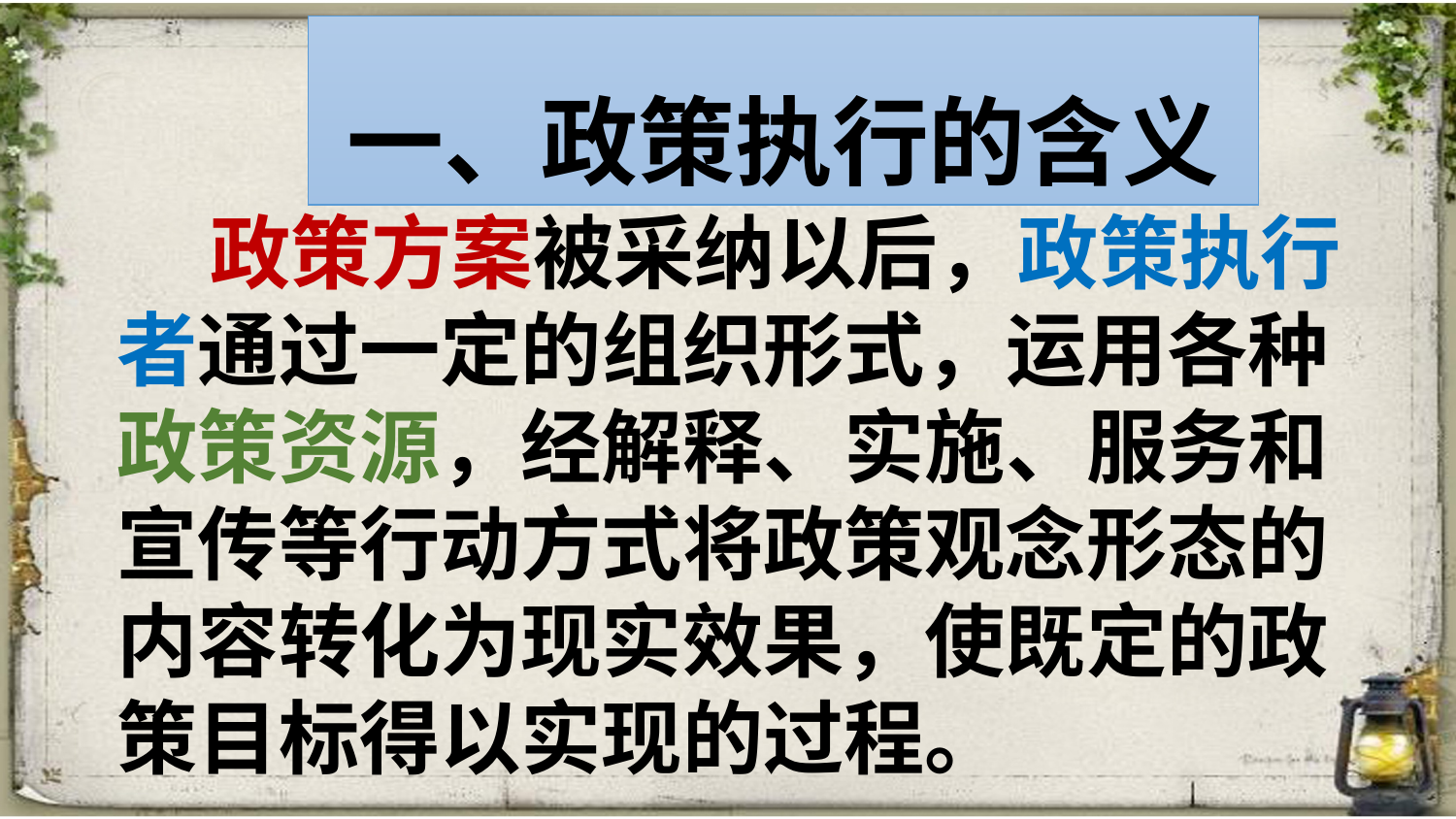

一、政策执行的含义
    政策方案被采纳以后，政策执行者通过一定的组织形式，运用各种政策资源，经解释、实施、服务和宣传等行动方式将政策观念形态的内容转化为现实效果，使既定的政策目标得以实现的过程。